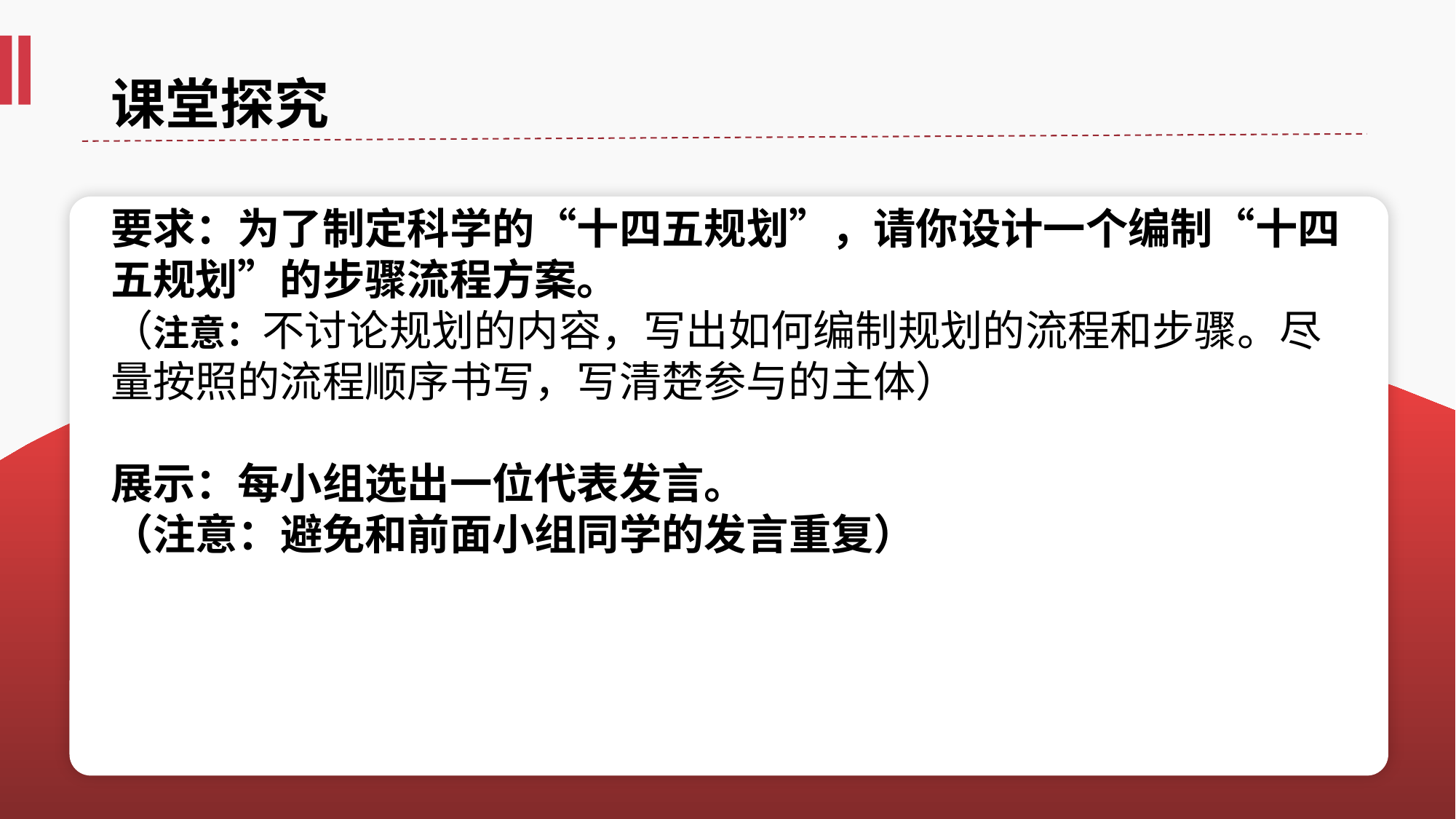

课堂探究

要求：为了制定科学的“十四五规划”，请你设计一个编制“十四五规划”的步骤流程方案。
（注意：不讨论规划的内容，写出如何编制规划的流程和步骤。尽量按照的流程顺序书写，写清楚参与的主体）

展示：每小组选出一位代表发言。
（注意：避免和前面小组同学的发言重复）